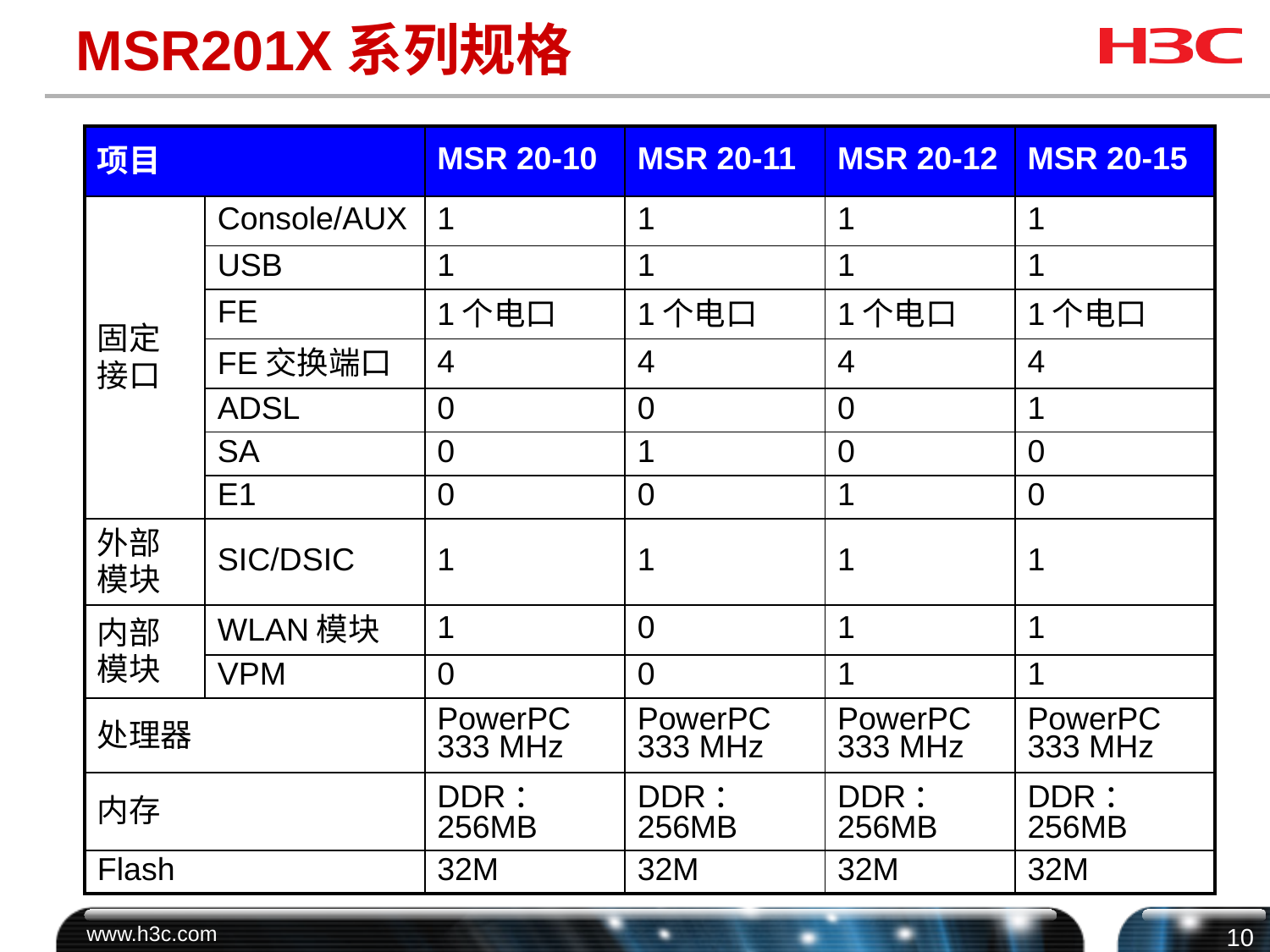

MSR201X系列规格
| 项目 |  | MSR 20-10 | MSR 20-11 | MSR 20-12 | MSR 20-15 |
| --- | --- | --- | --- | --- | --- |
| 固定 接口 | Console/AUX | 1 | 1 | 1 | 1 |
|  | USB | 1 | 1 | 1 | 1 |
|  | FE | 1个电口 | 1个电口 | 1个电口 | 1个电口 |
|  | FE交换端口 | 4 | 4 | 4 | 4 |
|  | ADSL | 0 | 0 | 0 | 1 |
|  | SA | 0 | 1 | 0 | 0 |
|  | E1 | 0 | 0 | 1 | 0 |
| 外部模块 | SIC/DSIC | 1 | 1 | 1 | 1 |
| 内部模块 | WLAN模块 | 1 | 0 | 1 | 1 |
|  | VPM | 0 | 0 | 1 | 1 |
| 处理器 |  | PowerPC 333 MHz | PowerPC 333 MHz | PowerPC 333 MHz | PowerPC 333 MHz |
| 内存 |  | DDR：256MB | DDR：256MB | DDR：256MB | DDR：256MB |
| Flash |  | 32M | 32M | 32M | 32M |